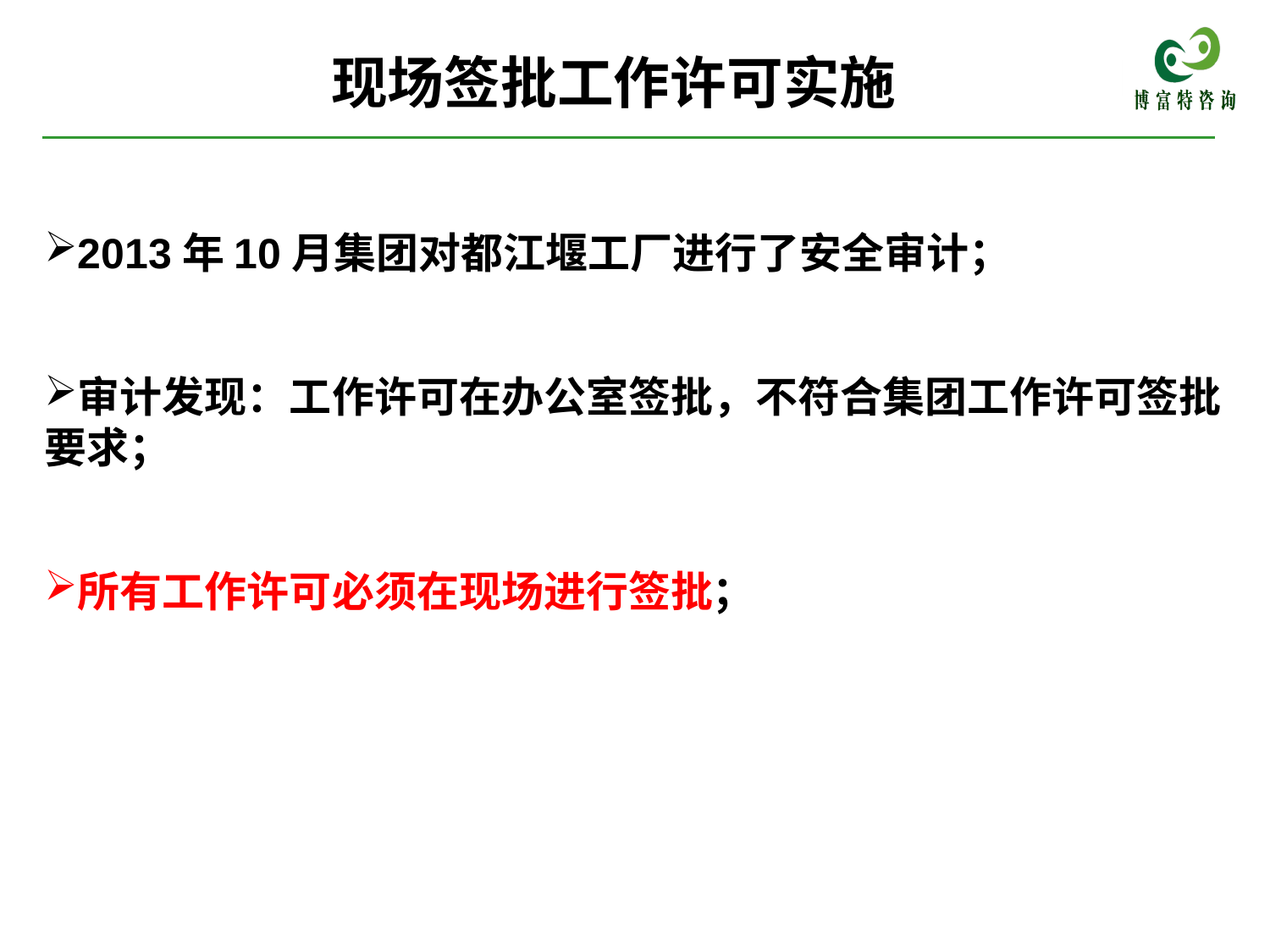

# 现场签批工作许可实施
2013年10月集团对都江堰工厂进行了安全审计；

审计发现：工作许可在办公室签批，不符合集团工作许可签批要求；

所有工作许可必须在现场进行签批；
4